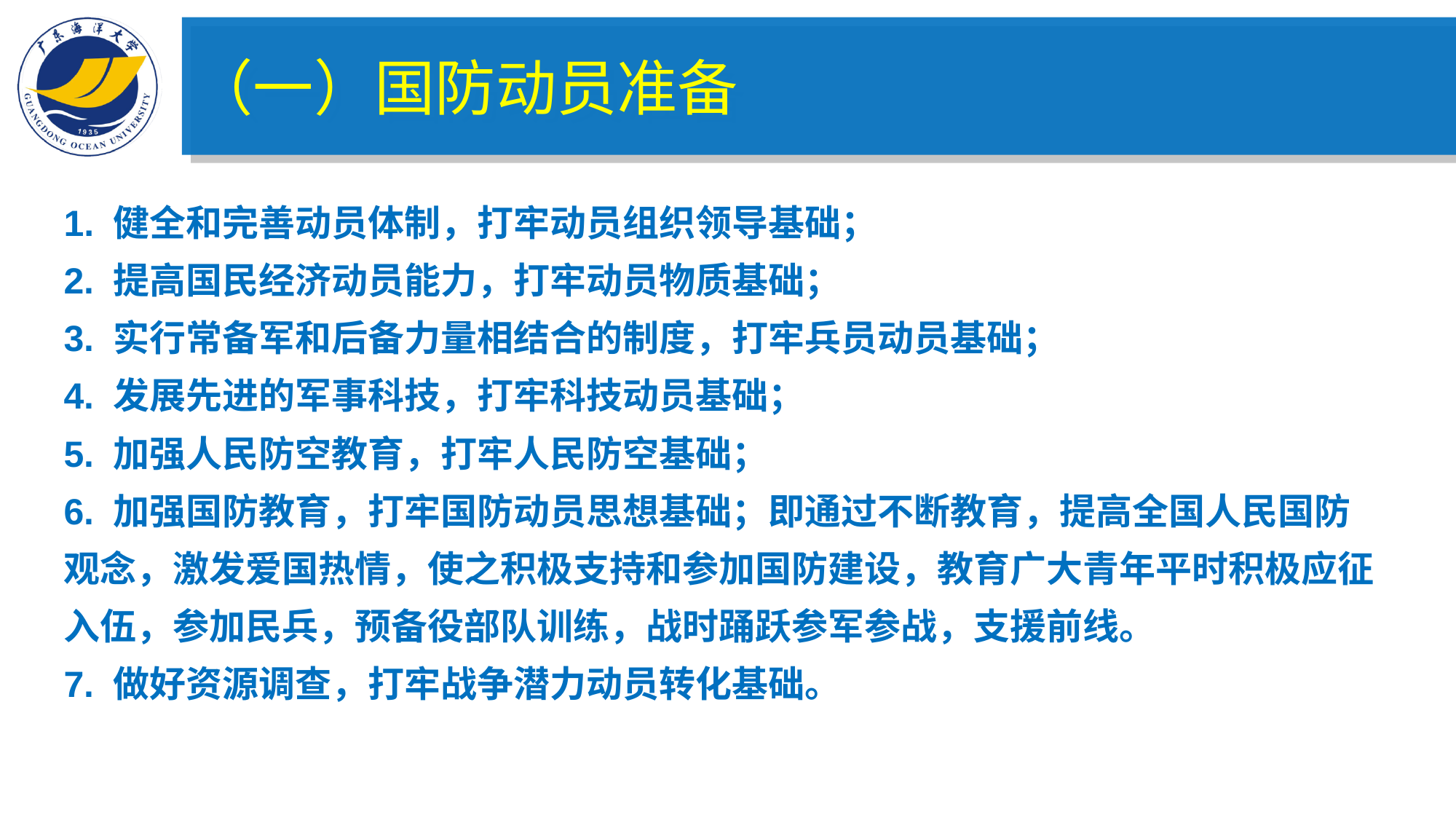

（一）国防动员准备
1. 健全和完善动员体制，打牢动员组织领导基础；
2. 提高国民经济动员能力，打牢动员物质基础；
3. 实行常备军和后备力量相结合的制度，打牢兵员动员基础；
4. 发展先进的军事科技，打牢科技动员基础；
5. 加强人民防空教育，打牢人民防空基础；
6. 加强国防教育，打牢国防动员思想基础；即通过不断教育，提高全国人民国防观念，激发爱国热情，使之积极支持和参加国防建设，教育广大青年平时积极应征入伍，参加民兵，预备役部队训练，战时踊跃参军参战，支援前线。
7. 做好资源调查，打牢战争潜力动员转化基础。